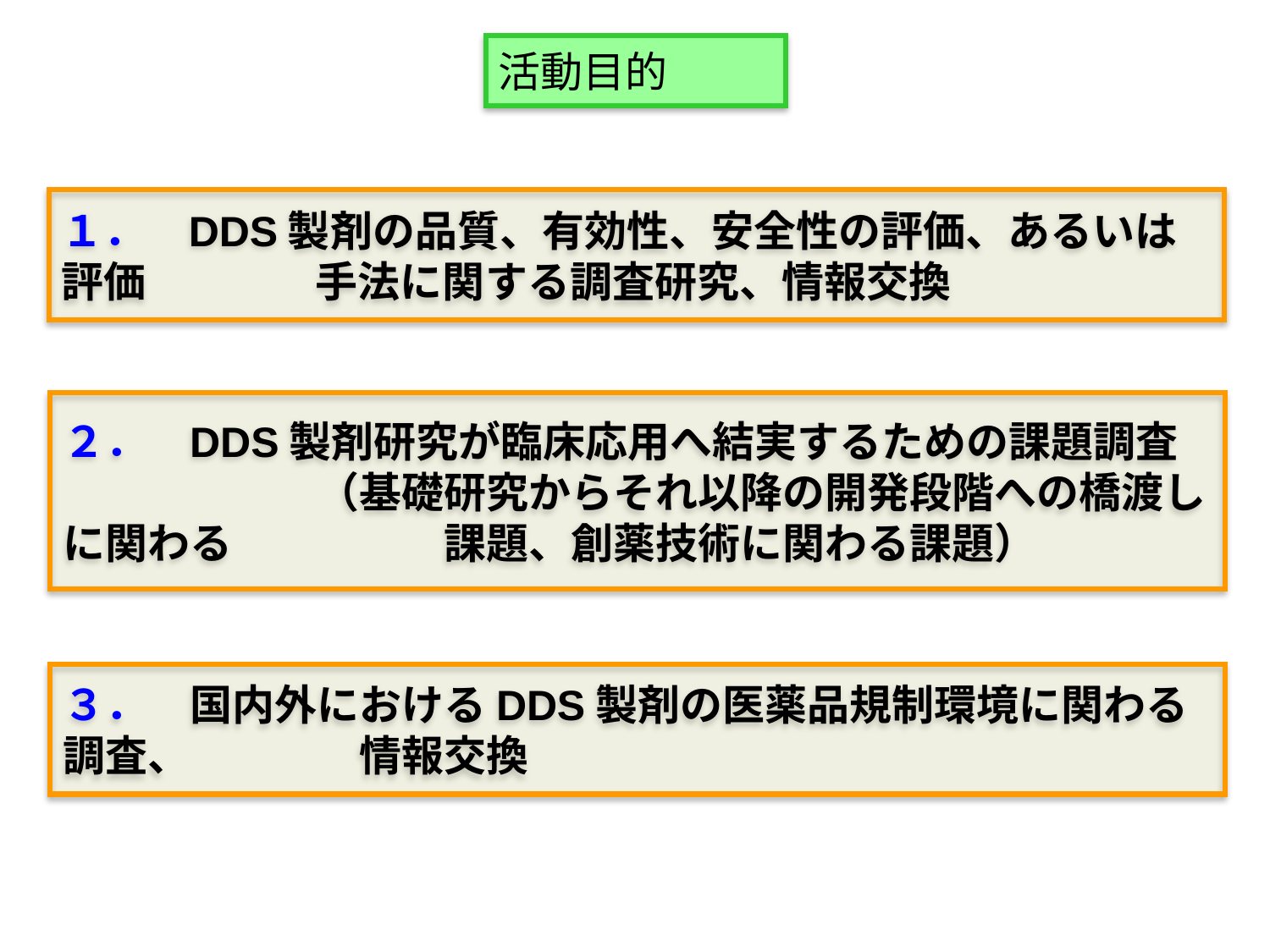

活動目的
１．	DDS製剤の品質、有効性、安全性の評価、あるいは評価		手法に関する調査研究、情報交換
２．	DDS製剤研究が臨床応用へ結実するための課題調査
		（基礎研究からそれ以降の開発段階への橋渡しに関わる		課題、創薬技術に関わる課題）
３．	国内外におけるDDS製剤の医薬品規制環境に関わる調査、	　情報交換